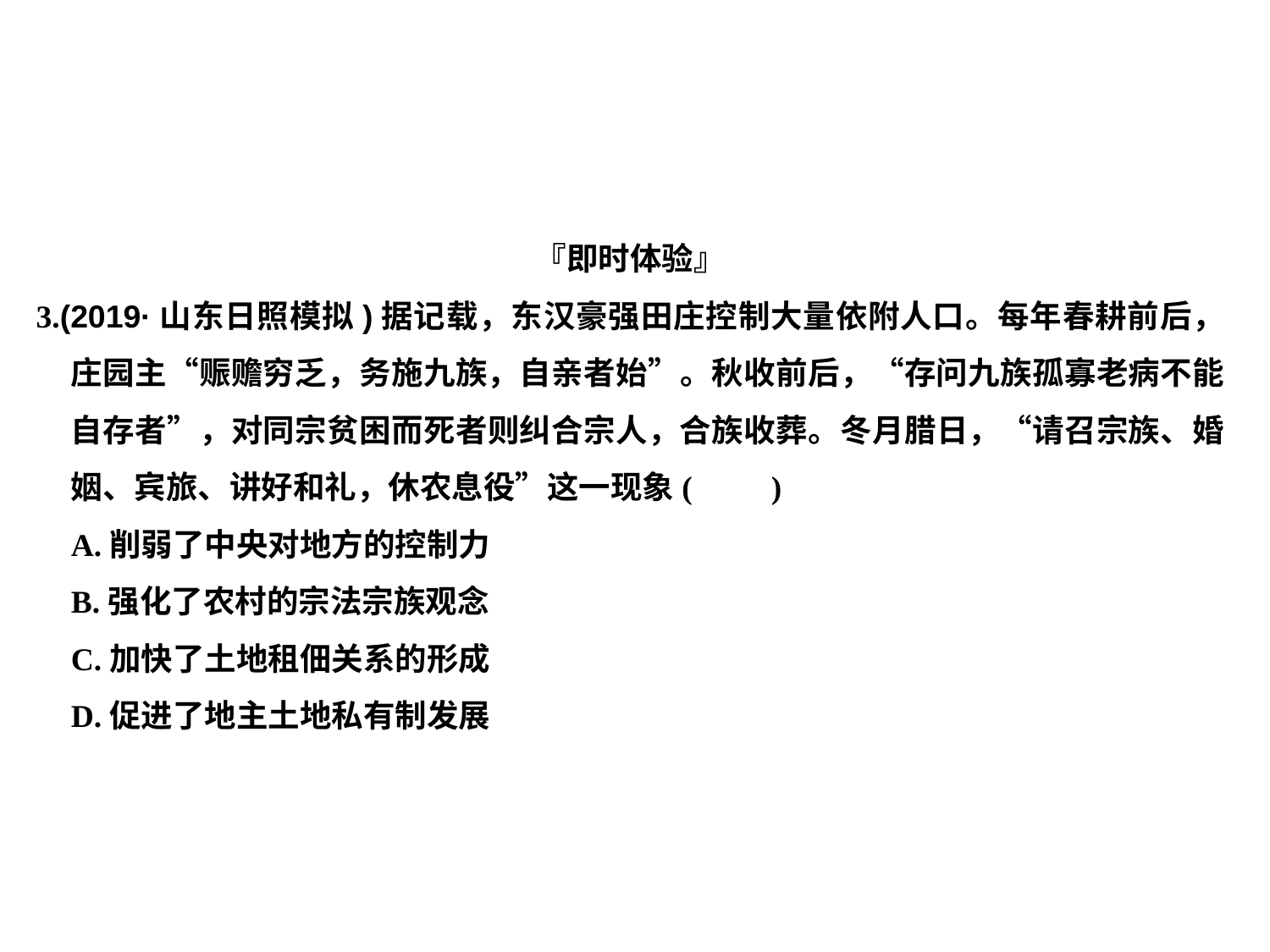

『即时体验』
3.(2019·山东日照模拟)据记载，东汉豪强田庄控制大量依附人口。每年春耕前后，庄园主“赈赡穷乏，务施九族，自亲者始”。秋收前后，“存问九族孤寡老病不能自存者”，对同宗贫困而死者则纠合宗人，合族收葬。冬月腊日，“请召宗族、婚姻、宾旅、讲好和礼，休农息役”这一现象(　　)
	A.削弱了中央对地方的控制力
	B.强化了农村的宗法宗族观念
	C.加快了土地租佃关系的形成
	D.促进了地主土地私有制发展